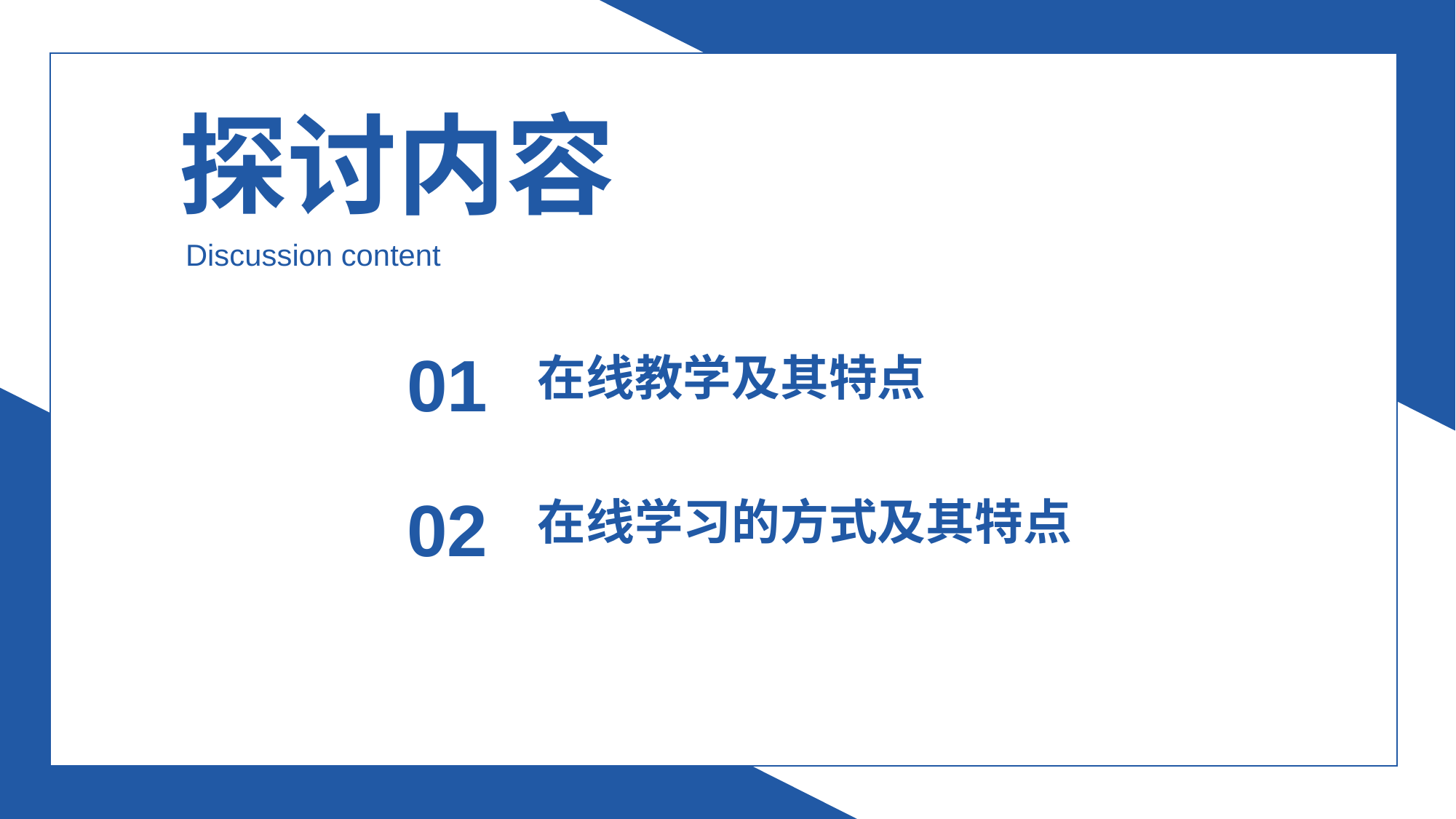

探讨内容
Discussion content
01
在线教学及其特点

02
在线学习的方式及其特点